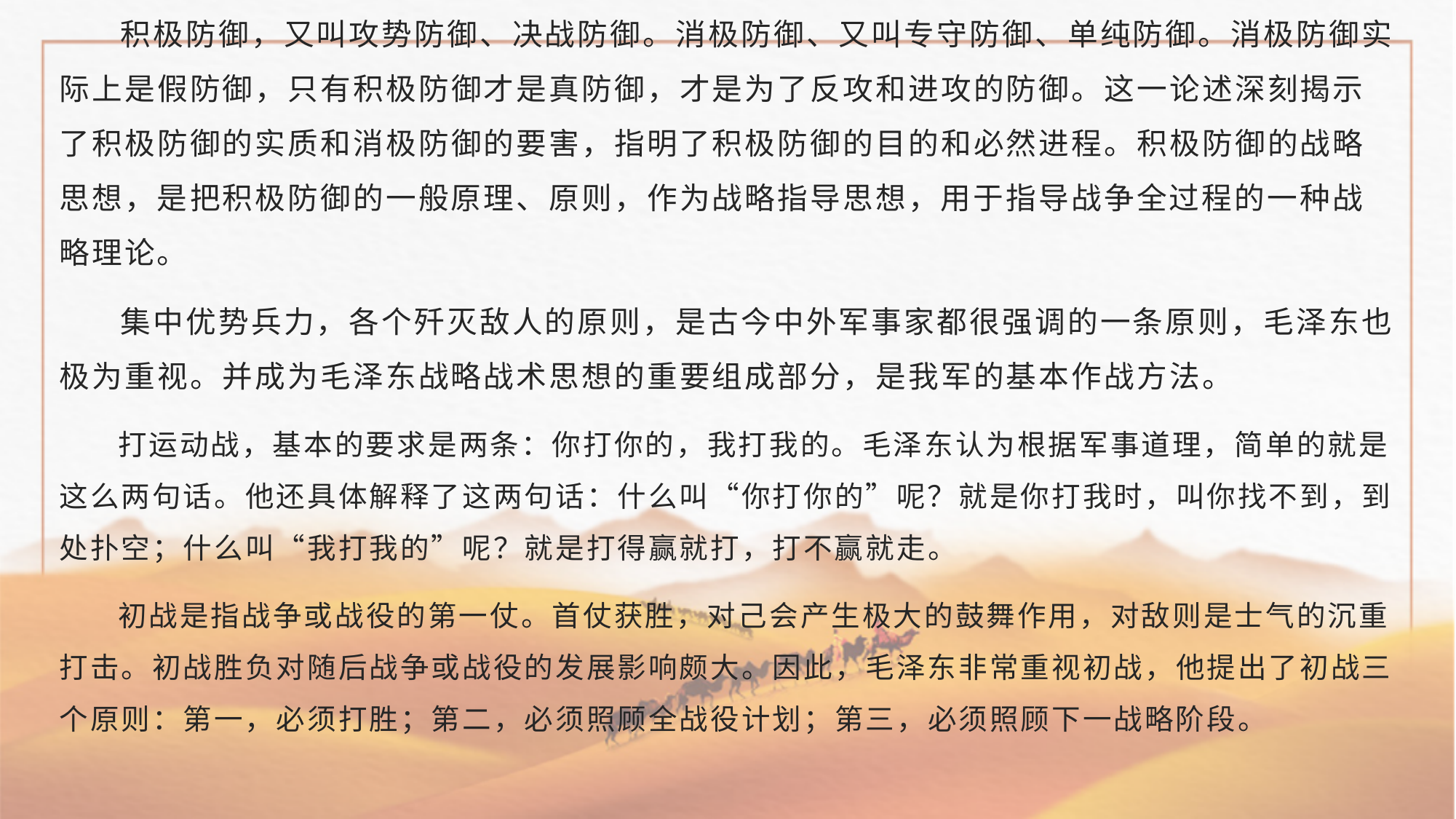

积极防御，又叫攻势防御、决战防御。消极防御、又叫专守防御、单纯防御。消极防御实际上是假防御，只有积极防御才是真防御，才是为了反攻和进攻的防御。这一论述深刻揭示了积极防御的实质和消极防御的要害，指明了积极防御的目的和必然进程。积极防御的战略思想，是把积极防御的一般原理、原则，作为战略指导思想，用于指导战争全过程的一种战略理论。
      集中优势兵力，各个歼灭敌人的原则，是古今中外军事家都很强调的一条原则，毛泽东也极为重视。并成为毛泽东战略战术思想的重要组成部分，是我军的基本作战方法。
      打运动战，基本的要求是两条：你打你的，我打我的。毛泽东认为根据军事道理，简单的就是这么两句话。他还具体解释了这两句话：什么叫“你打你的”呢？就是你打我时，叫你找不到，到处扑空；什么叫“我打我的”呢？就是打得赢就打，打不赢就走。
      初战是指战争或战役的第一仗。首仗获胜，对己会产生极大的鼓舞作用，对敌则是士气的沉重打击。初战胜负对随后战争或战役的发展影响颇大。因此，毛泽东非常重视初战，他提出了初战三个原则：第一，必须打胜；第二，必须照顾全战役计划；第三，必须照顾下一战略阶段。